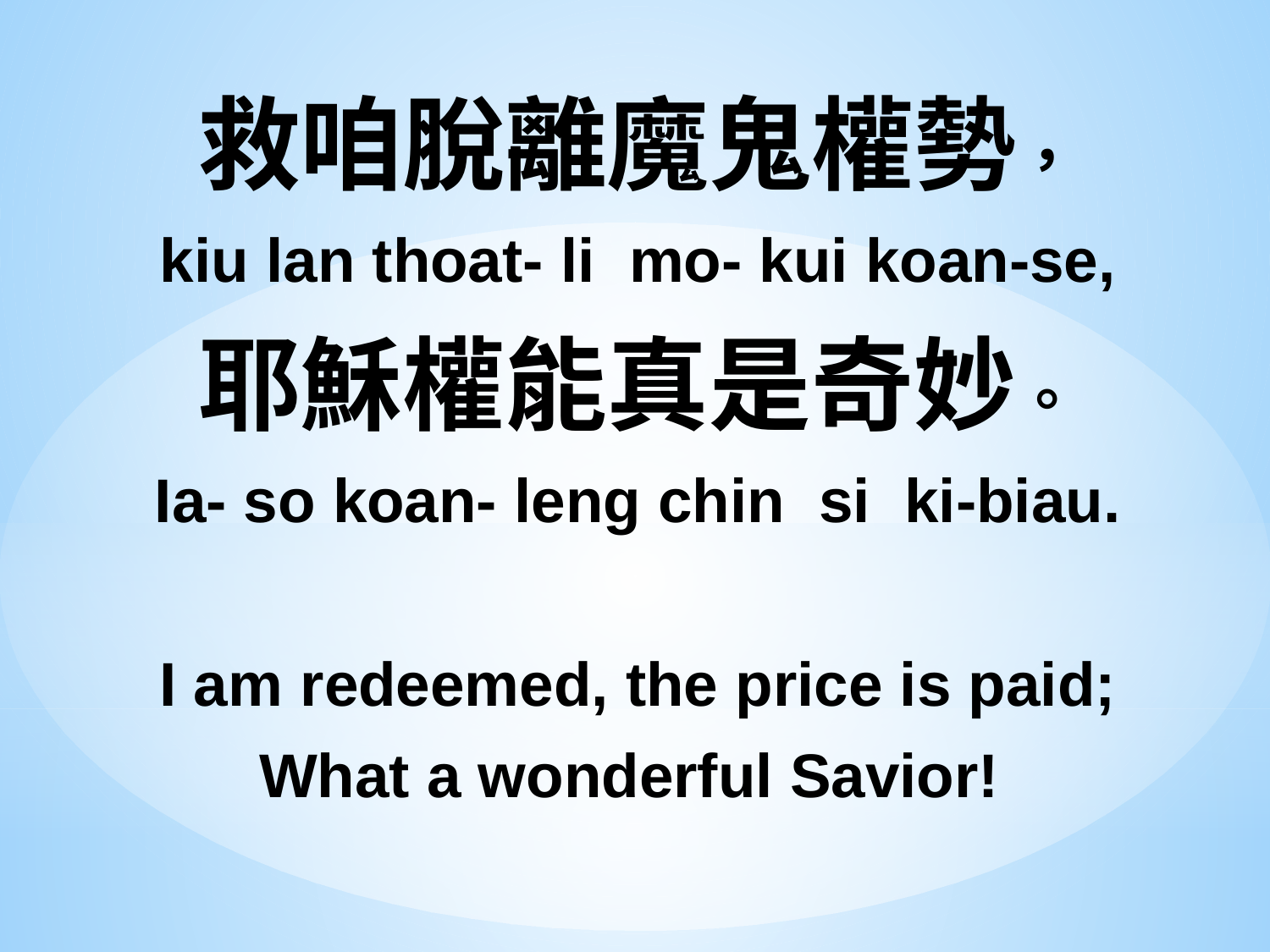

救咱脫離魔鬼權勢，
kiu lan thoat- li  mo- kui koan-se,
耶穌權能真是奇妙。
Ia- so koan- leng chin  si  ki-biau.

I am redeemed, the price is paid;
What a wonderful Savior!